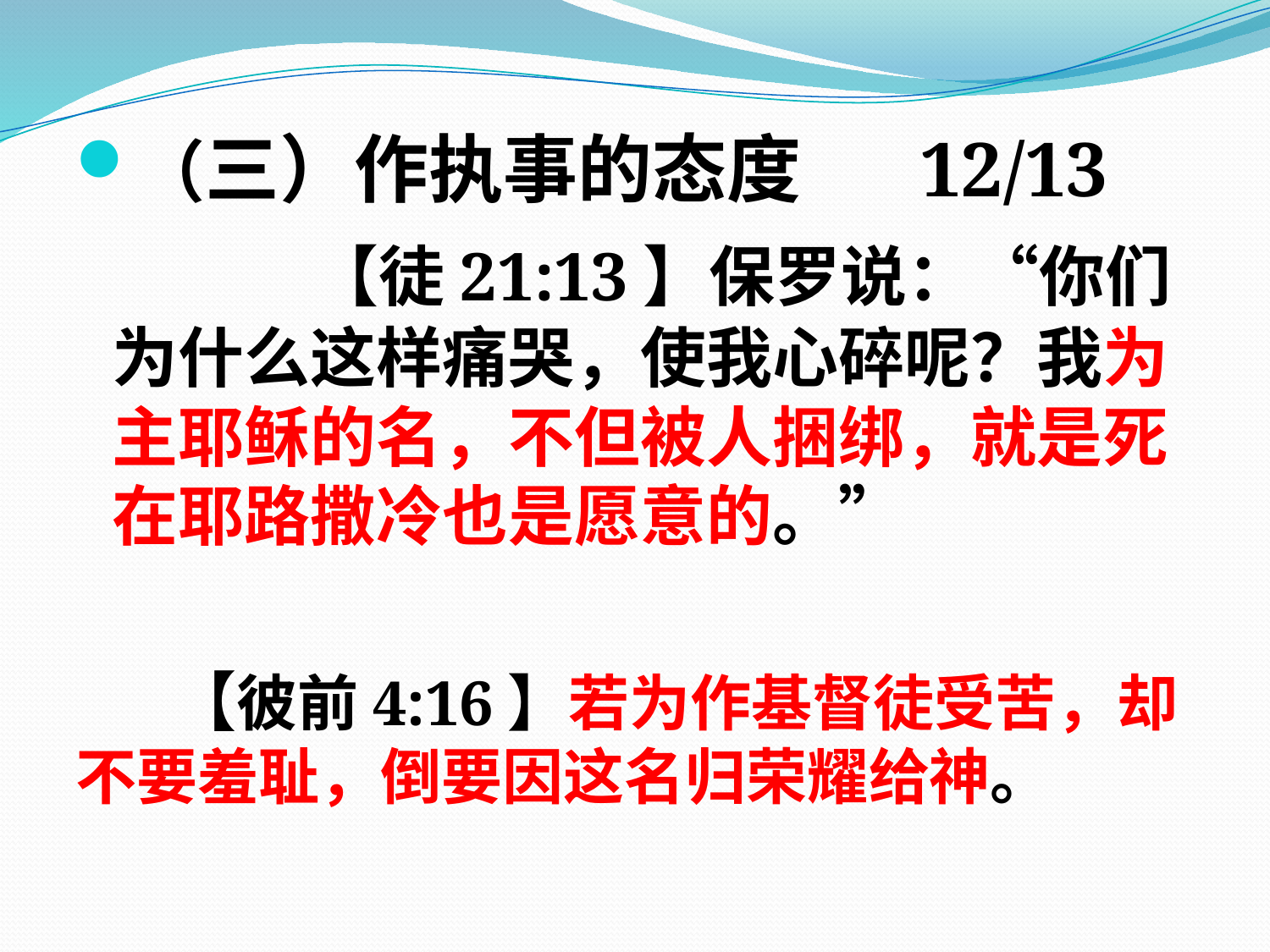

（三）作执事的态度      12/13
             【徒21:13】保罗说：“你们为什么这样痛哭，使我心碎呢？我为主耶稣的名，不但被人捆绑，就是死在耶路撒冷也是愿意的。”

      【彼前4:16】若为作基督徒受苦，却不要羞耻，倒要因这名归荣耀给神。